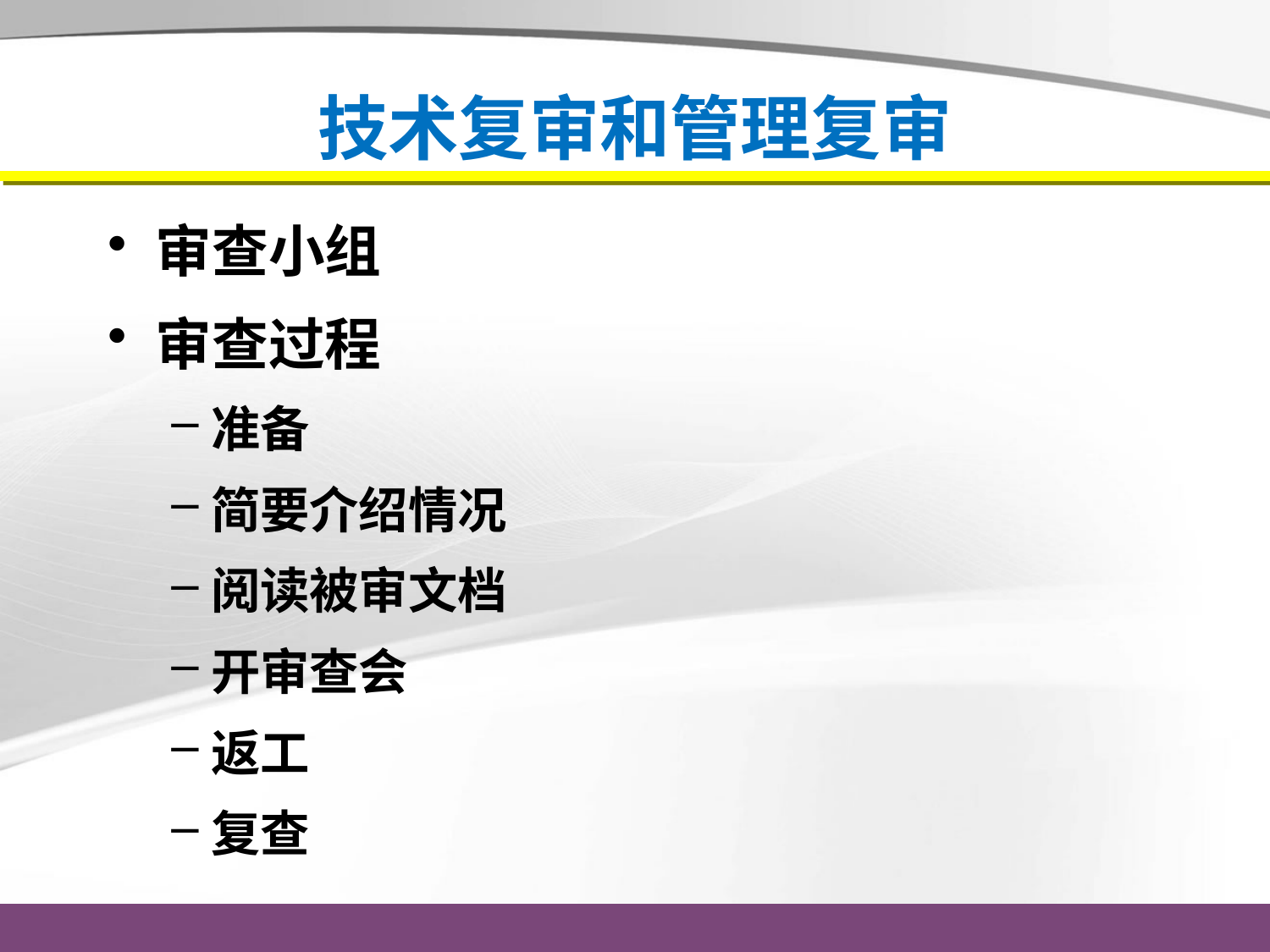

# 技术复审和管理复审
审查小组
审查过程
准备
简要介绍情况
阅读被审文档
开审查会
返工
复查